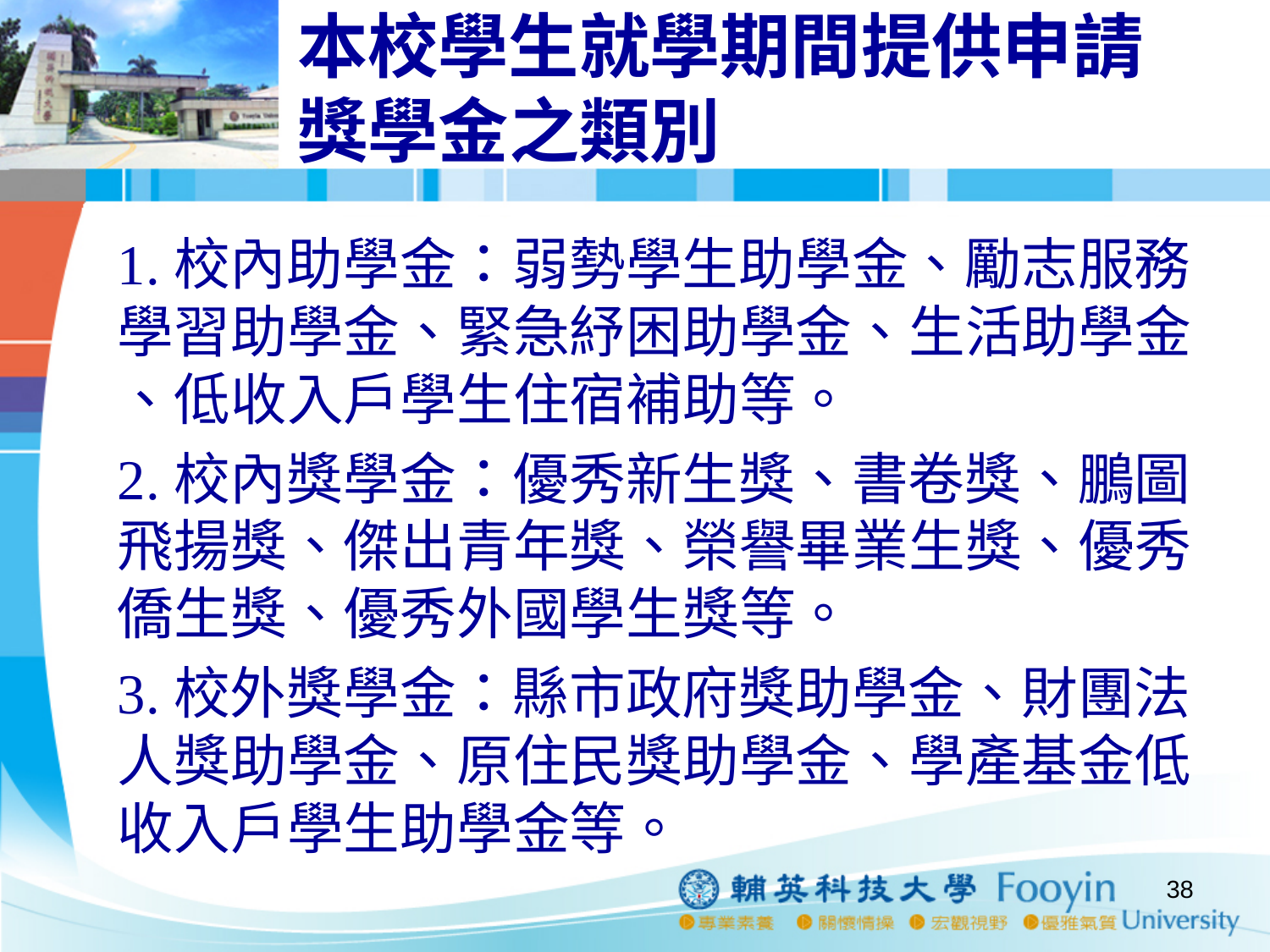

# 本校學生就學期間提供申請獎學金之類別
1.校內助學金：弱勢學生助學金、勵志服務學習助學金、緊急紓困助學金、生活助學金 、低收入戶學生住宿補助等。
2.校內獎學金：優秀新生獎、書卷獎、鵬圖飛揚獎、傑出青年獎、榮譽畢業生獎、優秀 僑生獎、優秀外國學生獎等。
3.校外獎學金：縣市政府獎助學金、財團法人獎助學金、原住民獎助學金、學產基金低 收入戶學生助學金等。
38